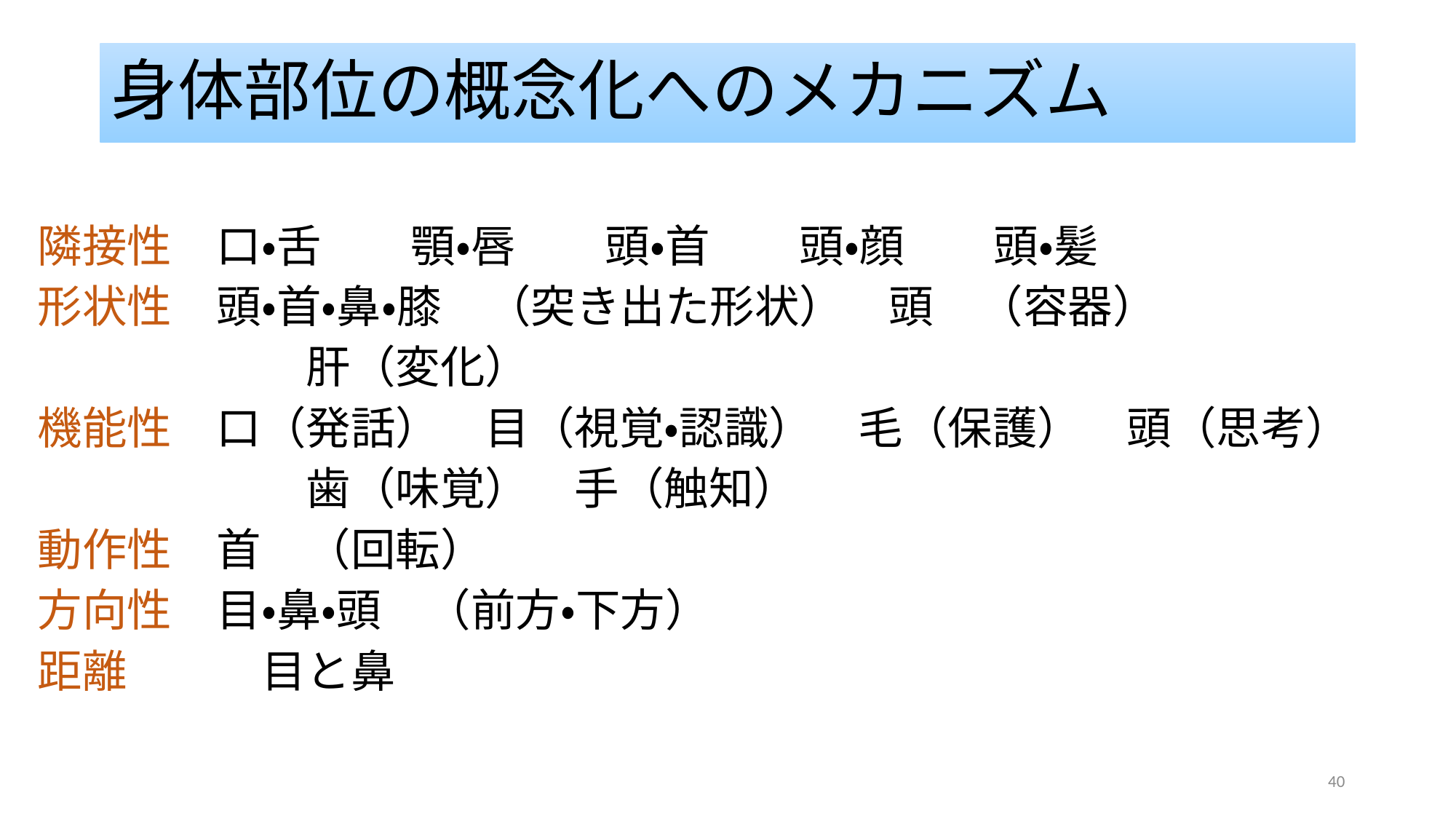

# 身体部位の概念化へのメカニズム
隣接性　口・舌　　顎・唇　　頭・首　　頭・顔　　頭・髪
形状性　頭・首・鼻・膝　（突き出た形状）　頭　（容器）
　　　　　　肝（変化）
機能性　口（発話）　目（視覚・認識）　毛（保護）　頭（思考）
　　　　　　歯（味覚）　手（触知）
動作性　首　（回転）
方向性　目・鼻・頭　（前方・下方）
距離　　　目と鼻
40